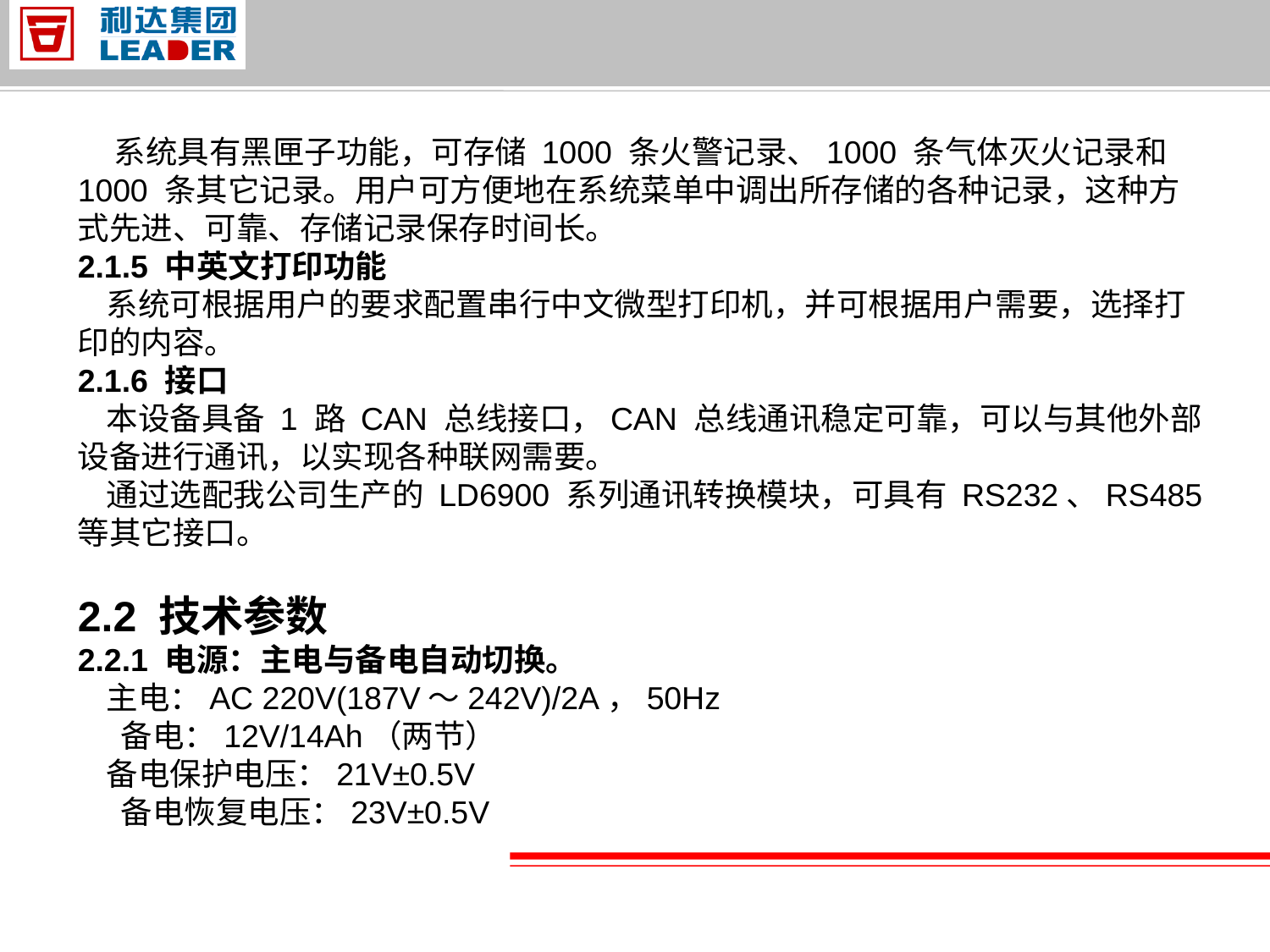

系统具有黑匣子功能，可存储 1000 条火警记录、1000 条气体灭火记录和 1000 条其它记录。用户可方便地在系统菜单中调出所存储的各种记录，这种方式先进、可靠、存储记录保存时间长。
2.1.5 中英文打印功能
    系统可根据用户的要求配置串行中文微型打印机，并可根据用户需要，选择打印的内容。
2.1.6 接口
    本设备具备 1 路 CAN 总线接口，CAN 总线通讯稳定可靠，可以与其他外部设备进行通讯，以实现各种联网需要。
    通过选配我公司生产的 LD6900 系列通讯转换模块，可具有 RS232、RS485 等其它接口。
2.2 技术参数
2.2.1 电源：主电与备电自动切换。
    主电：AC 220V(187V～242V)/2A，50Hz
    备电：12V/14Ah（两节）
    备电保护电压：21V±0.5V
    备电恢复电压：23V±0.5V